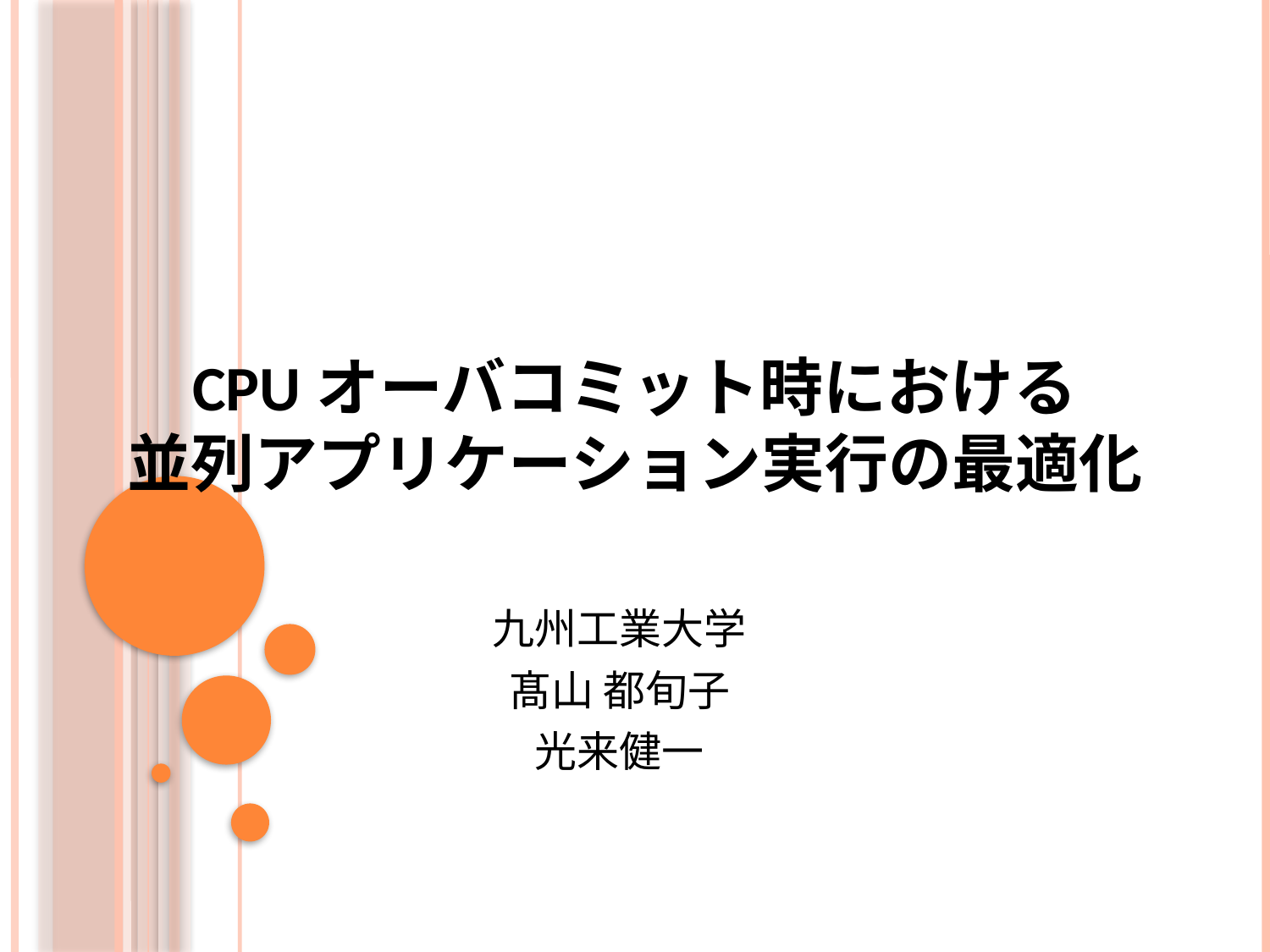

# CPUオーバコミット時における 並列アプリケーション実行の最適化
九州工業大学
髙山 都旬子
光来健一